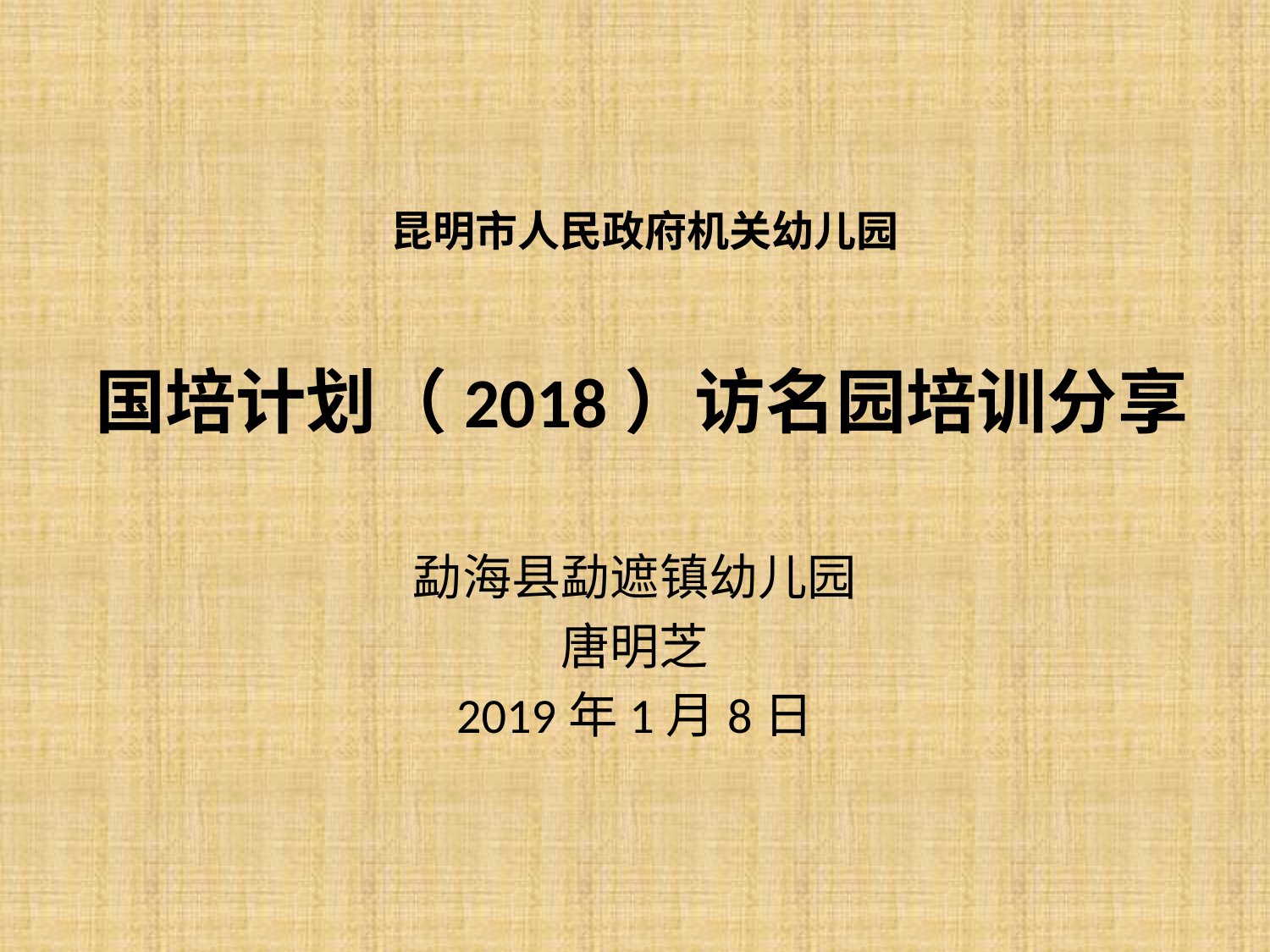

昆明市人民政府机关幼儿园
# 国培计划（2018）访名园培训分享
勐海县勐遮镇幼儿园
唐明芝
2019年1月8日